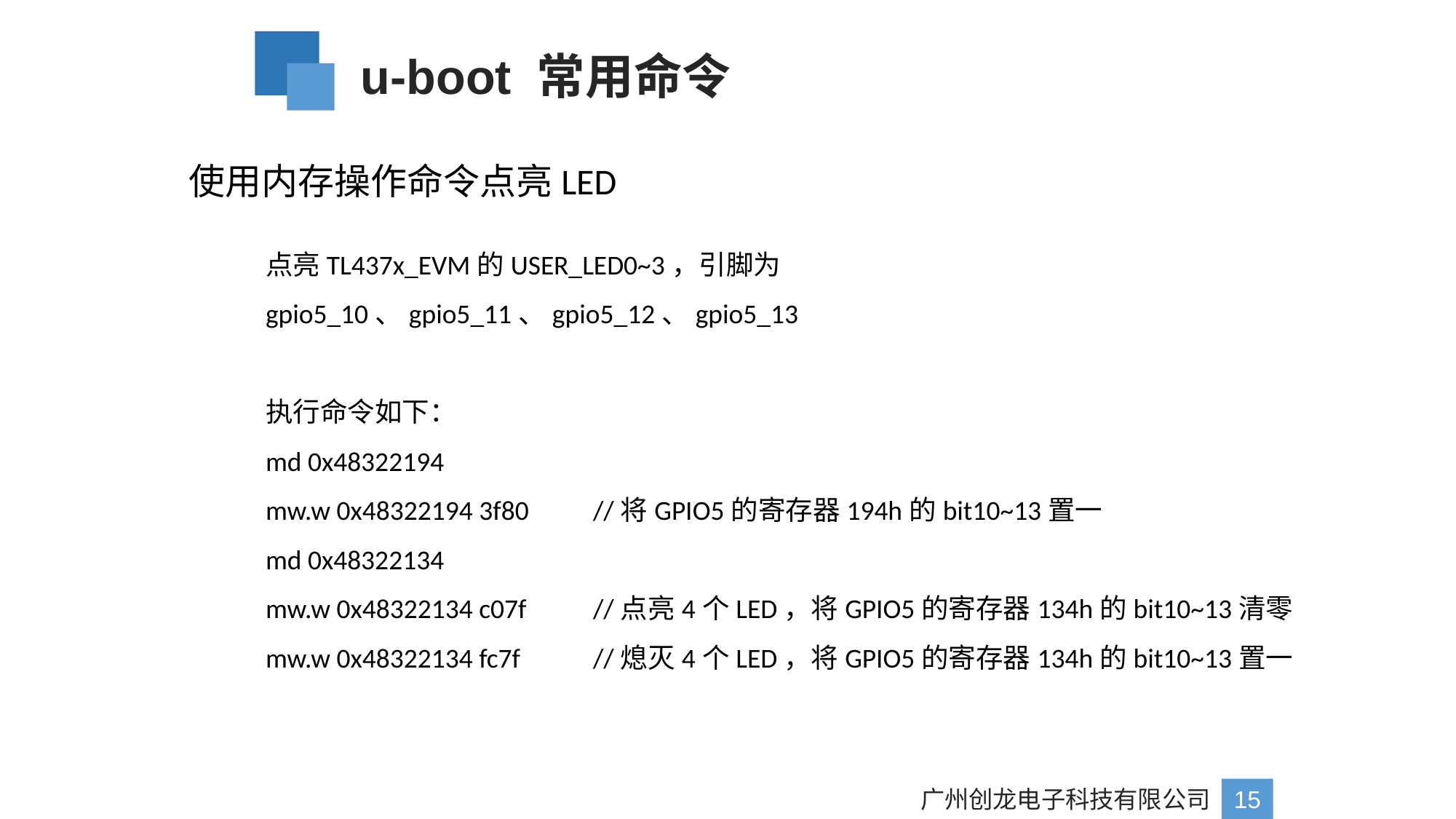

u-boot 常用命令
使用内存操作命令点亮LED
点亮TL437x_EVM的USER_LED0~3，引脚为gpio5_10、gpio5_11、gpio5_12、gpio5_13

执行命令如下：
md 0x48322194
mw.w 0x48322194 3f80	//将GPIO5的寄存器194h的bit10~13置一
md 0x48322134
mw.w 0x48322134 c07f	//点亮4个LED，将GPIO5的寄存器134h的bit10~13清零
mw.w 0x48322134 fc7f	//熄灭4个LED，将GPIO5的寄存器134h的bit10~13置一
广州创龙电子科技有限公司
15